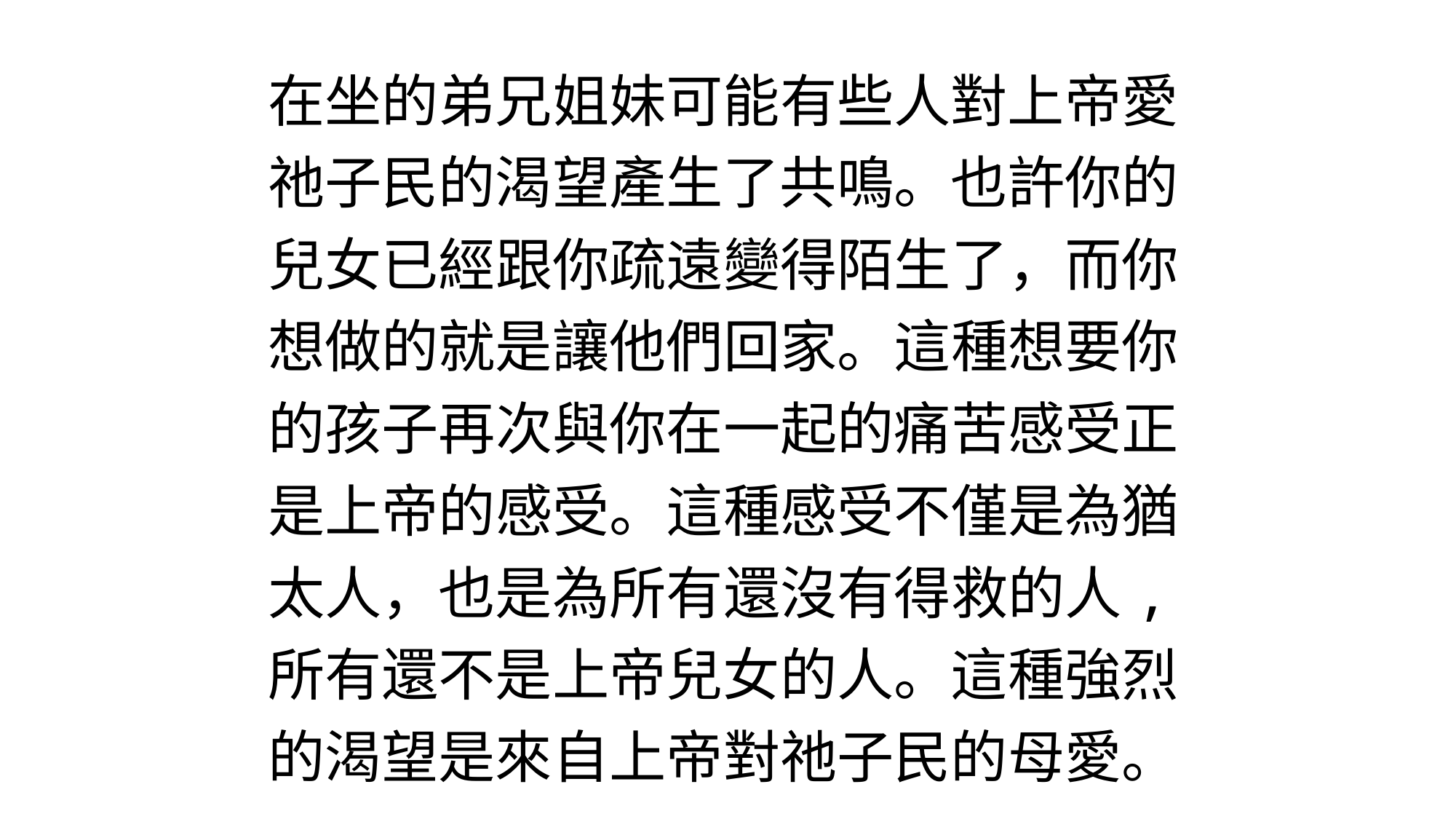

在坐的弟兄姐妹可能有些人對上帝愛祂子民的渴望產生了共鳴。也許你的兒女已經跟你疏遠變得陌生了，而你想做的就是讓他們回家。這種想要你的孩子再次與你在一起的痛苦感受正是上帝的感受。這種感受不僅是為猶太人，也是為所有還沒有得救的人,所有還不是上帝兒女的人。這種強烈的渴望是來自上帝對祂子民的母愛。